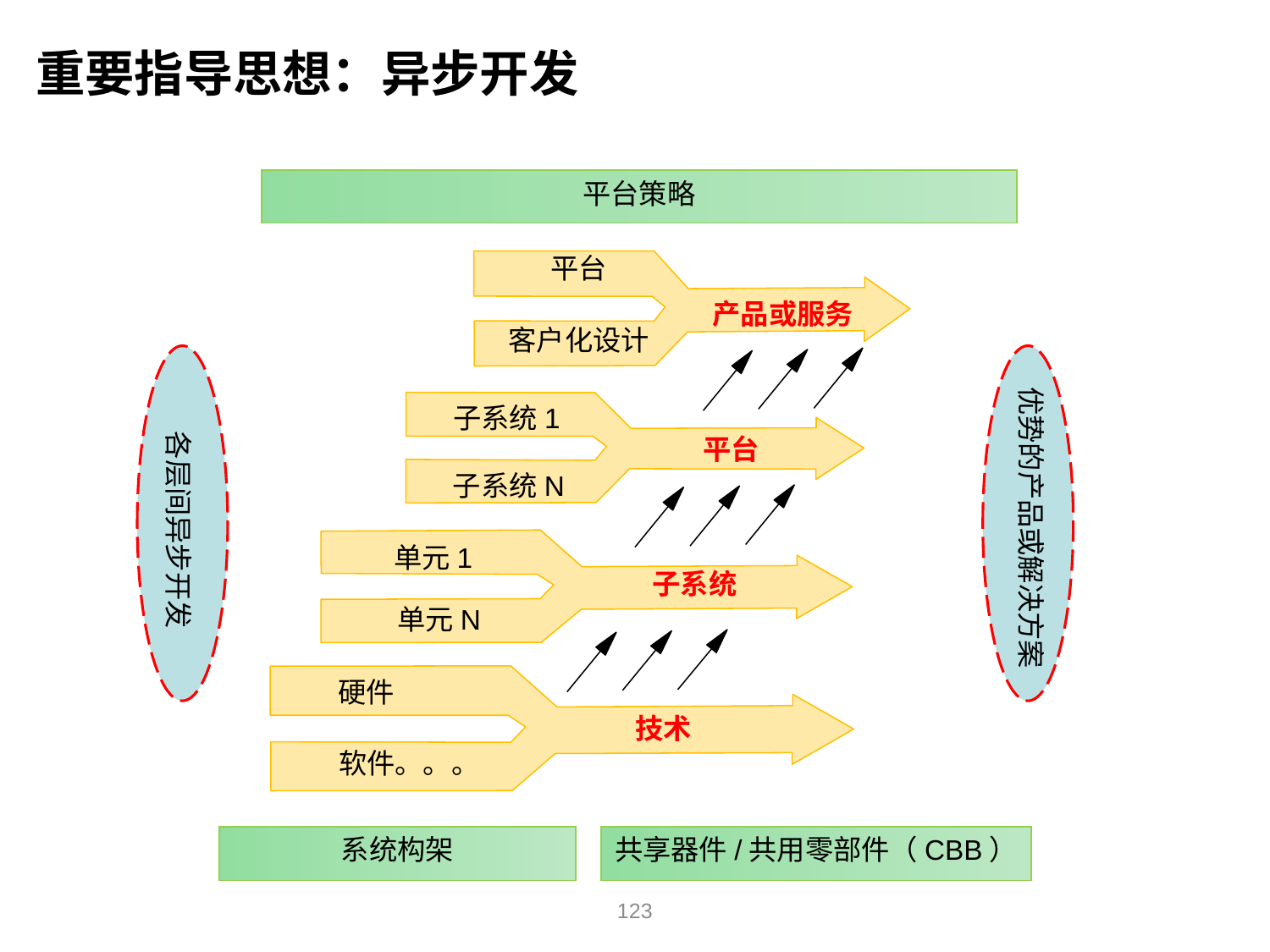

重要指导思想：异步开发
平台策略

平台
产品或服务
客户化设计

优势的产品或解决方案

子系统1
各层间异步开发
平台
子系统N

单元1
子系统
单元N

硬件
技术
软件。。。
系统构架
共享器件/共用零部件（CBB）
123